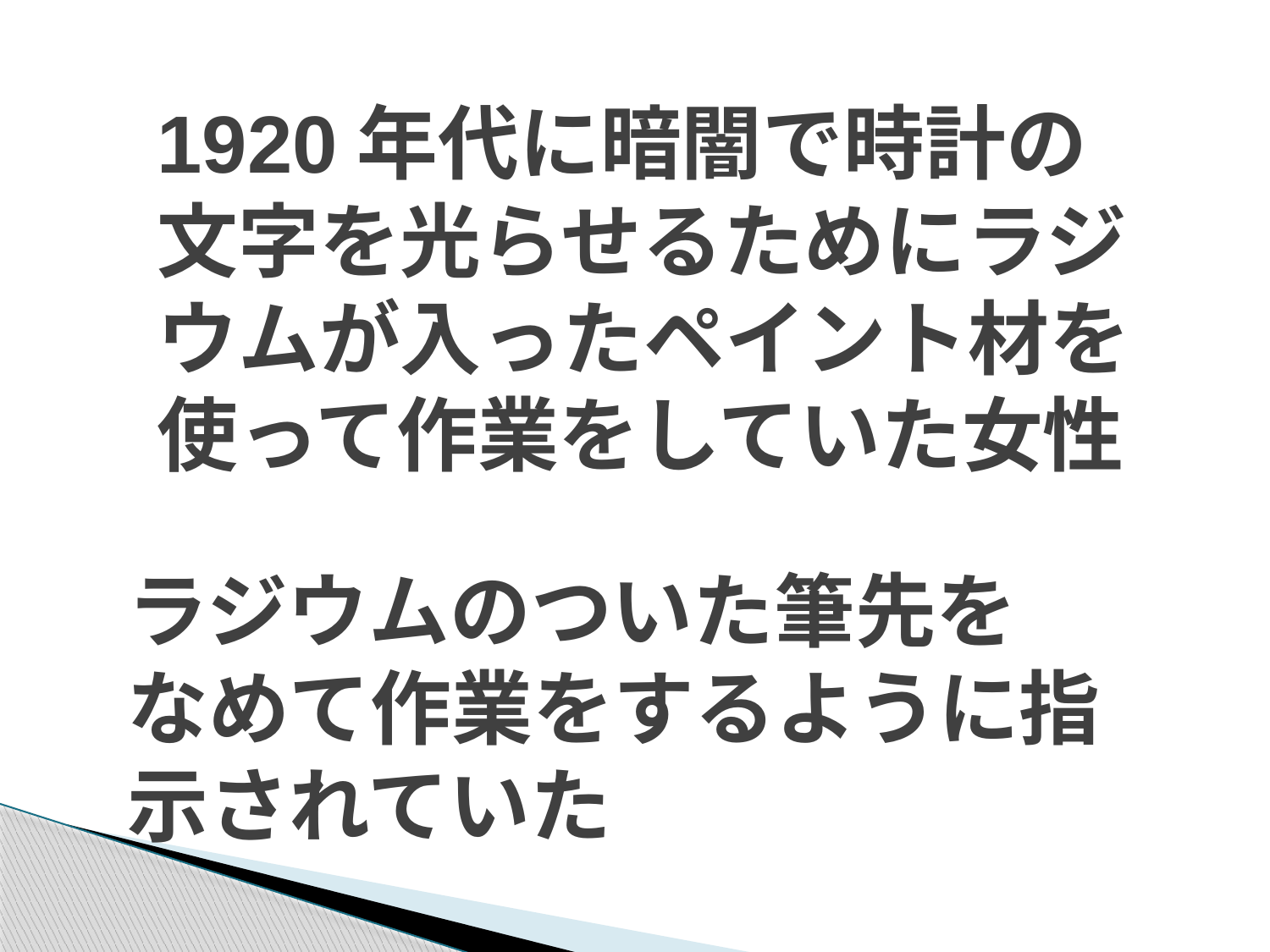

1920年代に暗闇で時計の文字を光らせるためにラジウムが入ったペイント材を使って作業をしていた女性
ラジウムのついた筆先を
なめて作業をするように指示されていた